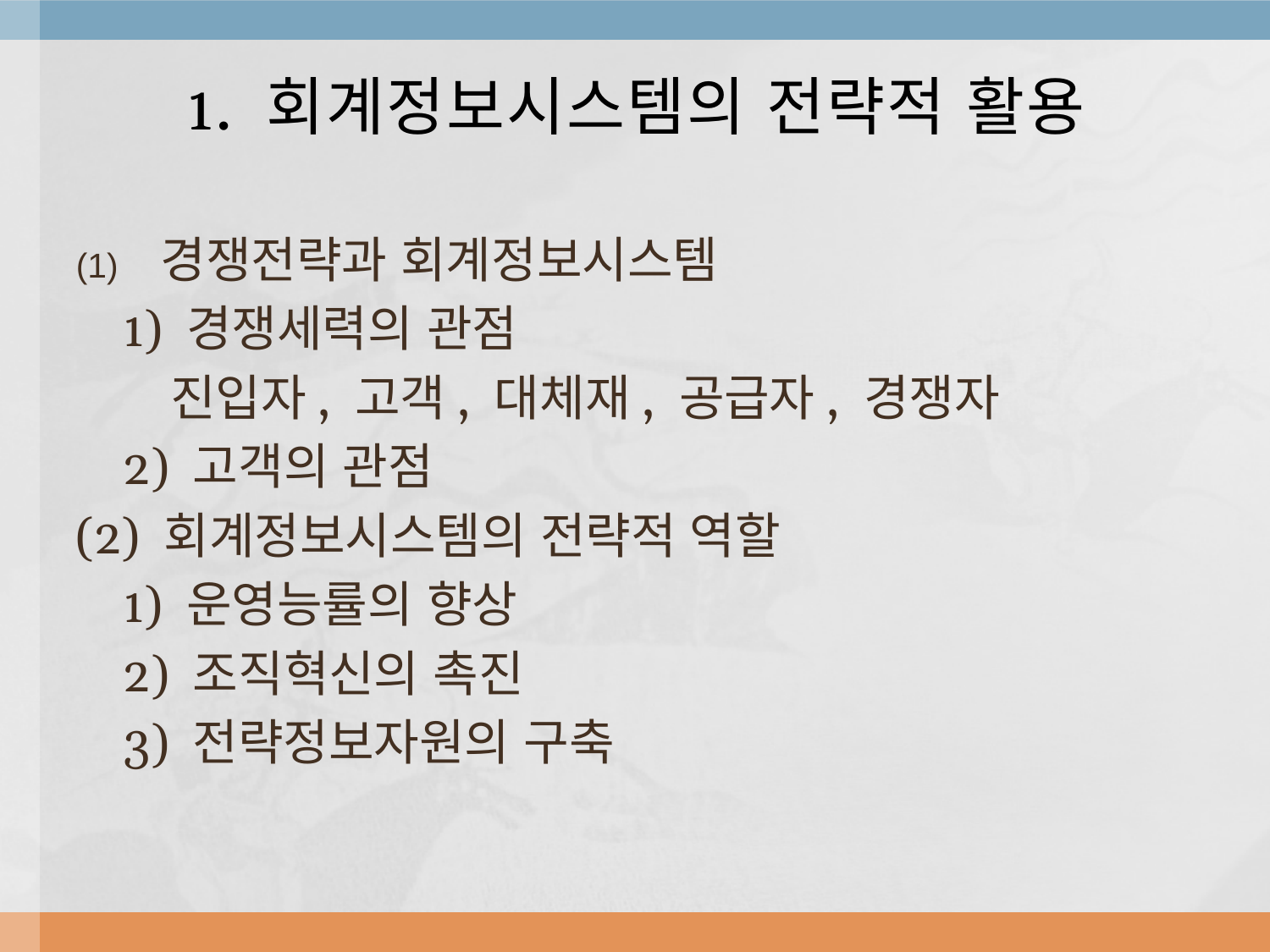

# 1. 회계정보시스템의 전략적 활용
경쟁전략과 회계정보시스템
    1) 경쟁세력의 관점
      진입자, 고객, 대체재, 공급자, 경쟁자
    2) 고객의 관점
(2) 회계정보시스템의 전략적 역할
    1) 운영능률의 향상
    2) 조직혁신의 촉진
    3) 전략정보자원의 구축